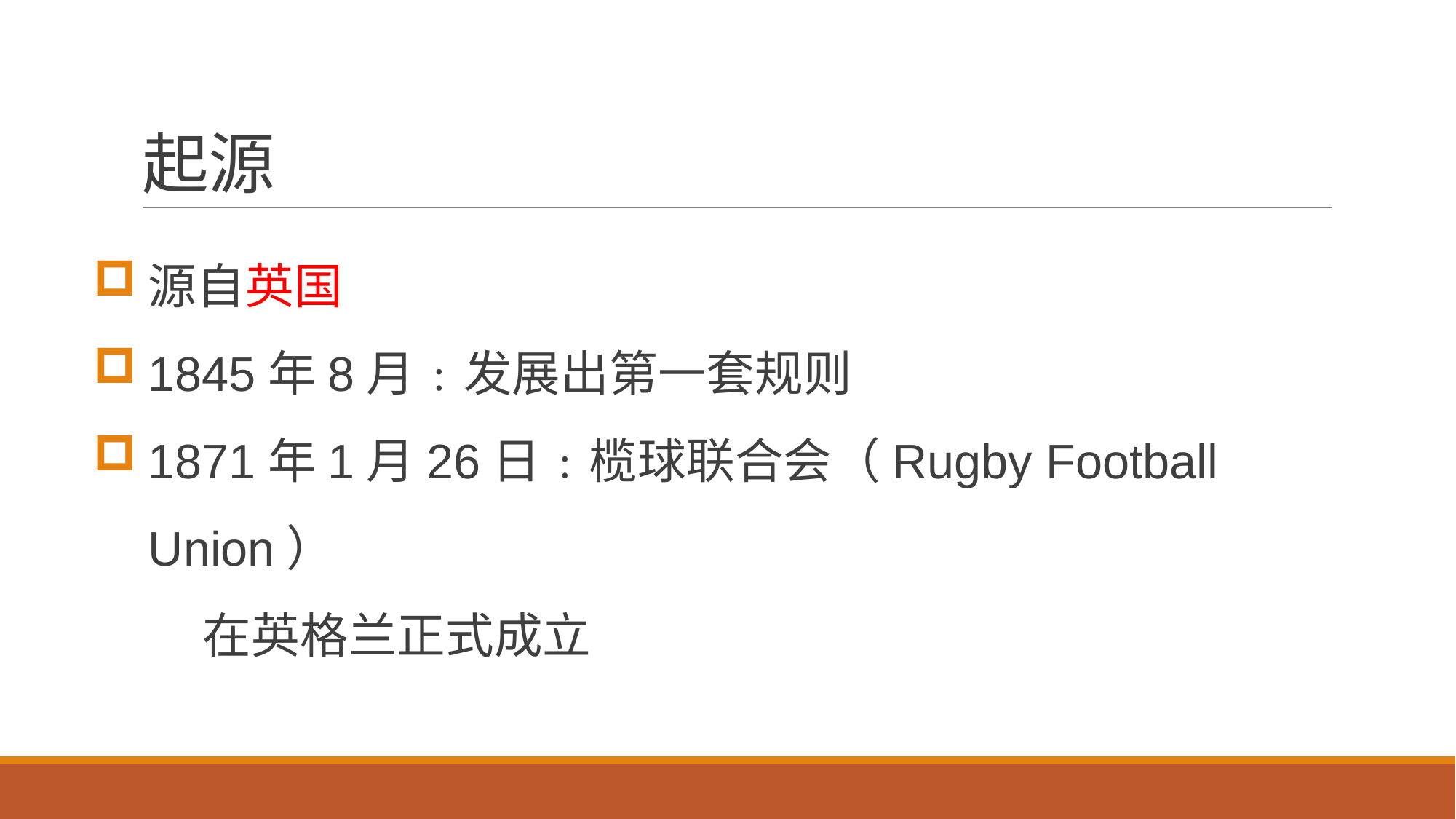

# 起源
源自英国
1845年8月﹕发展出第一套规则
1871年1月26日﹕榄球联合会（Rugby Football Union）
	在英格兰正式成立